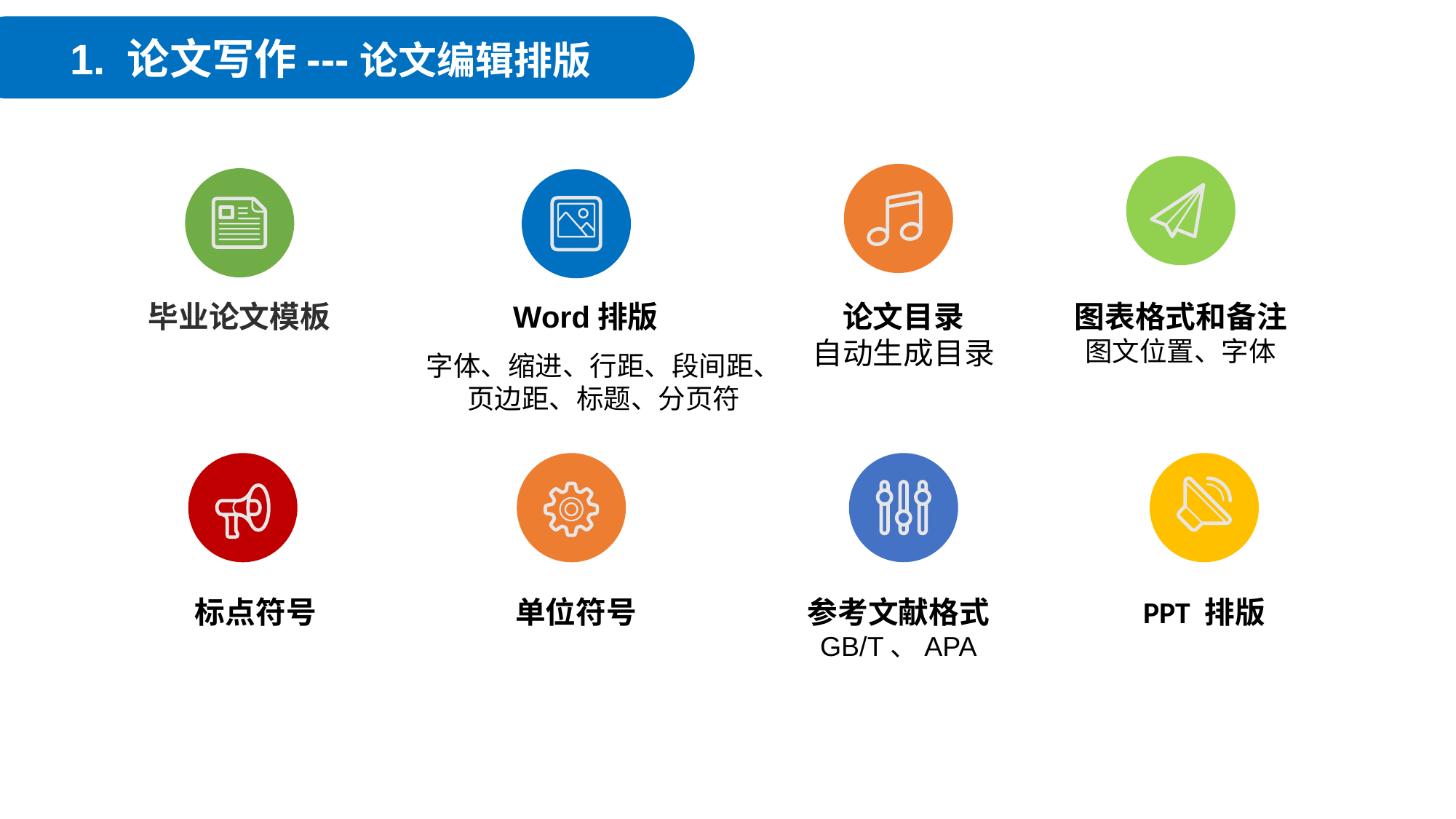

1. 论文写作---论文编辑排版

Word排版
字体、缩进、行距、段间距、页边距、标题、分页符
毕业论文模板

论文目录
自动生成目录
图表格式和备注
图文位置、字体

标点符号
单位符号
参考文献格式
GB/T、APA
PPT 排版